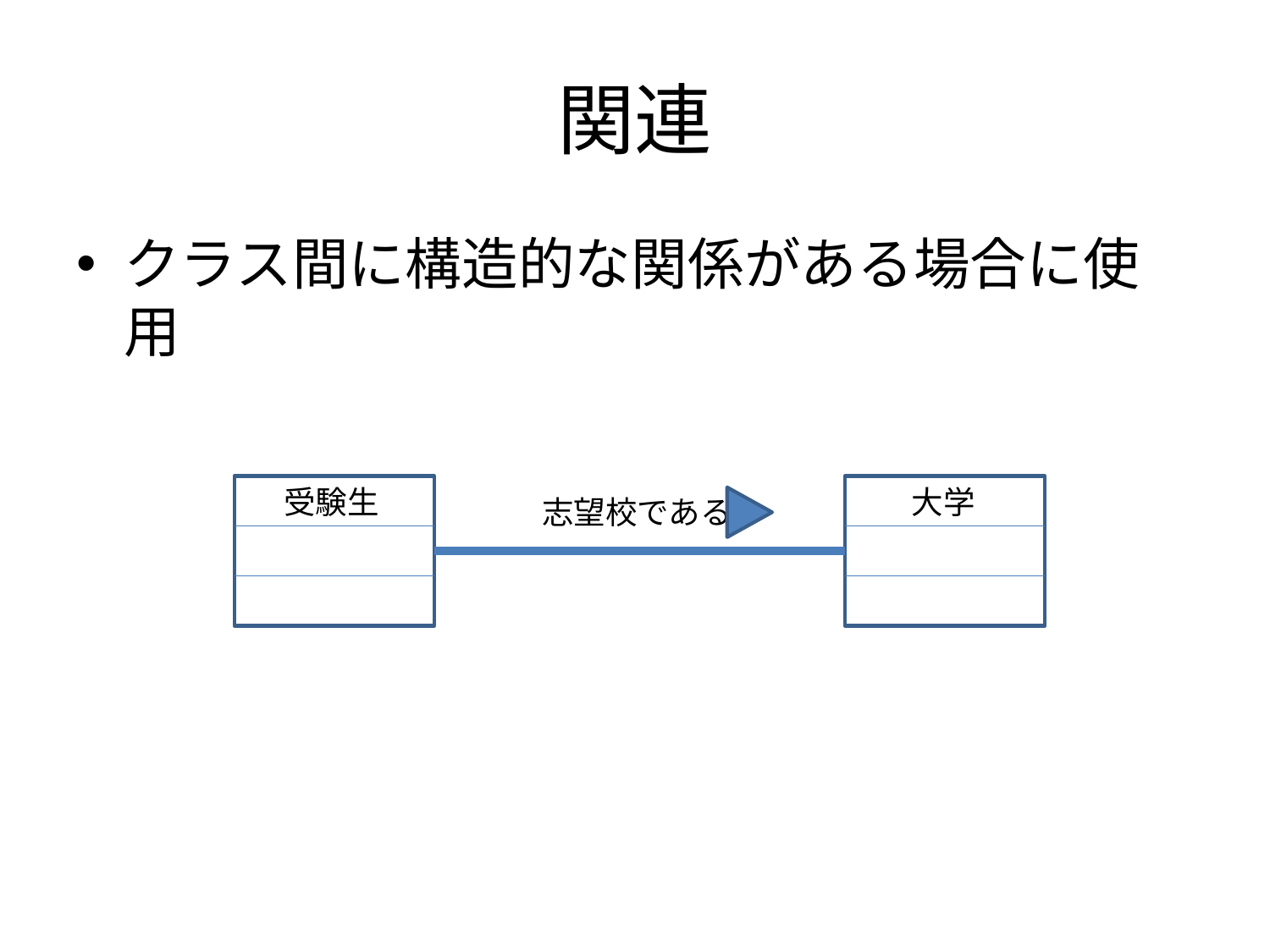

# 関連
クラス間に構造的な関係がある場合に使用

受験生

大学
志望校である